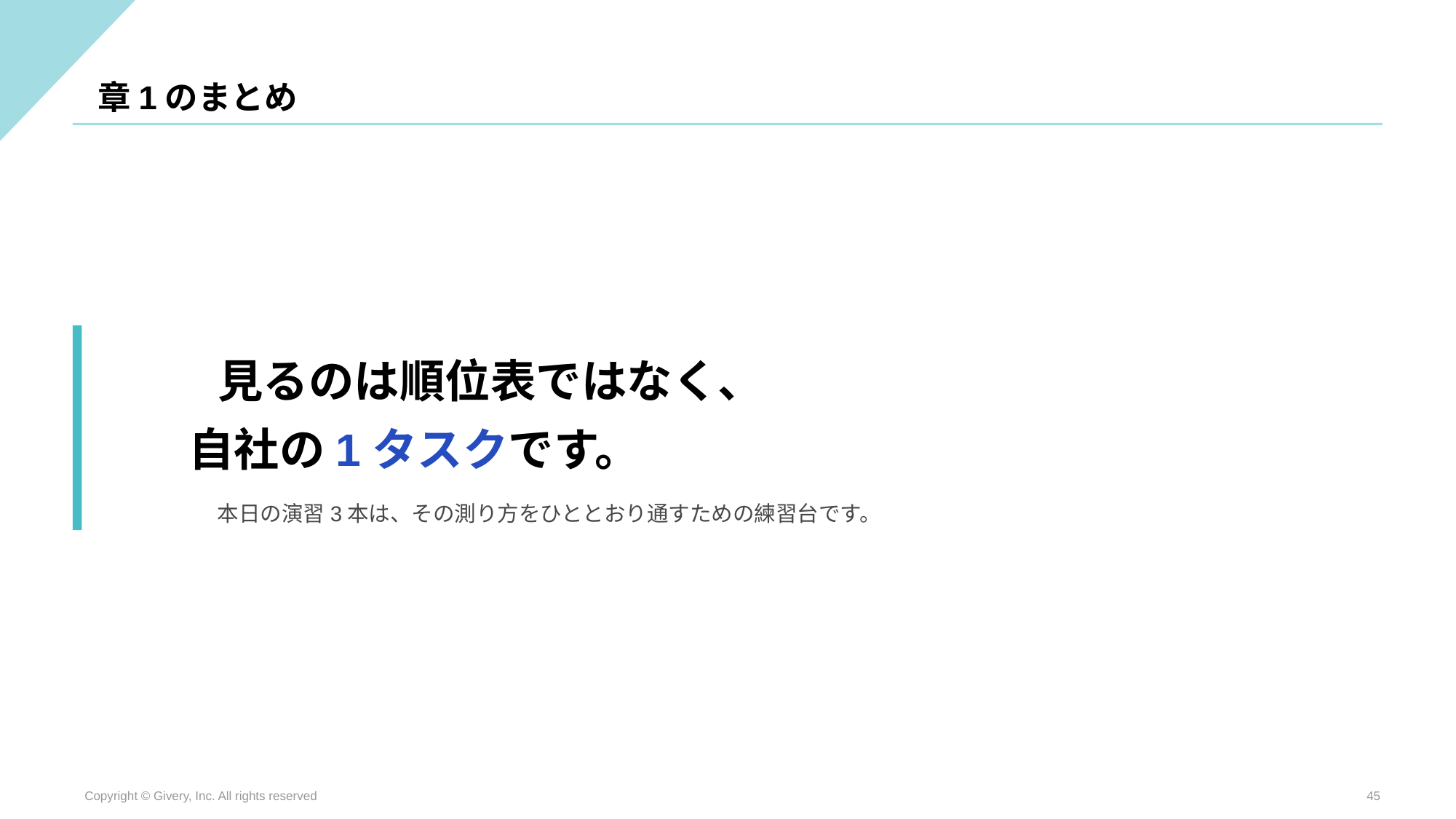

章1のまとめ

見るのは順位表ではなく、
自社の1タスクです。
本日の演習3本は、その測り方をひととおり通すための練習台です。
Copyright © Givery, Inc. All rights reserved
45